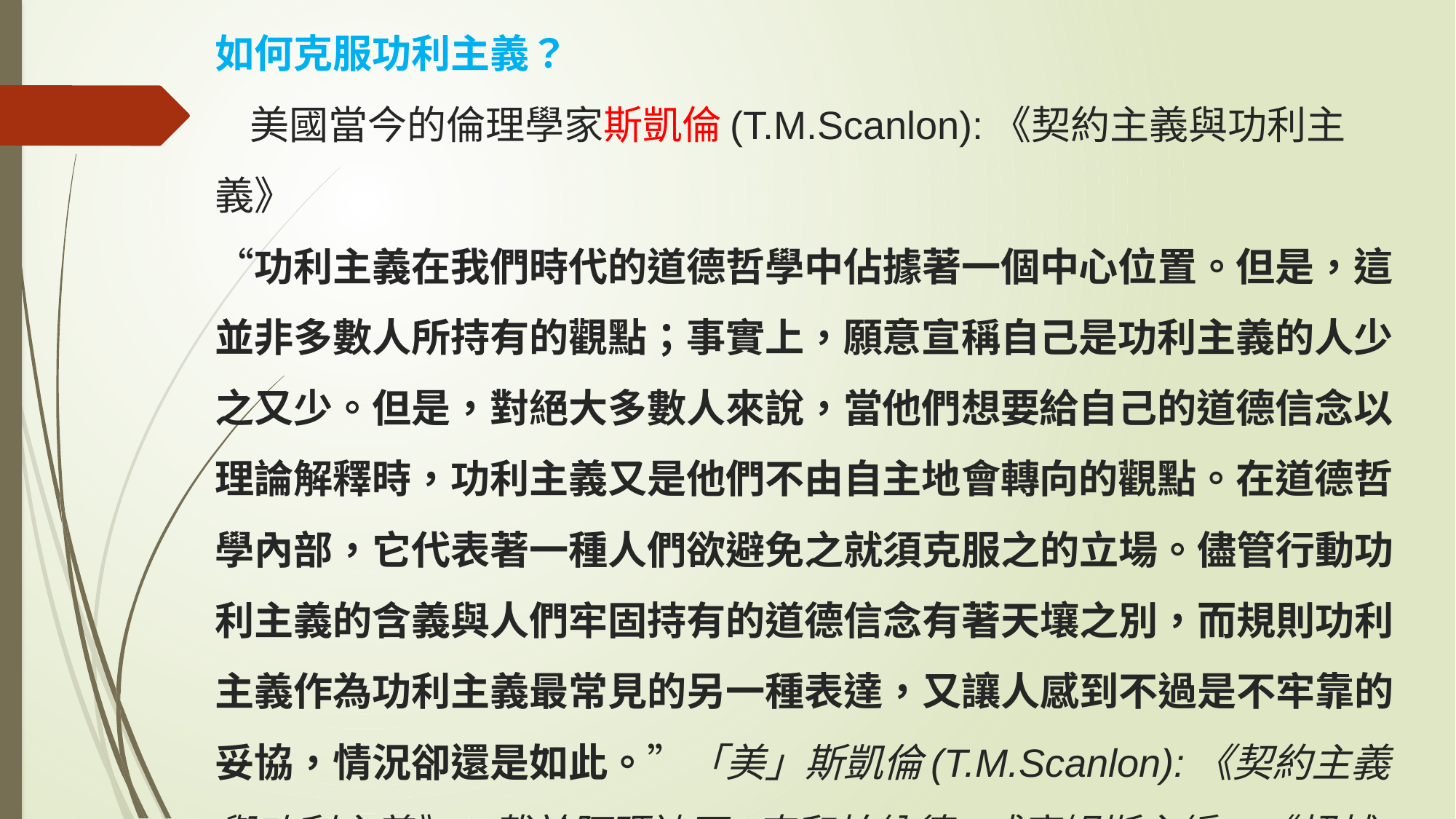

# 如何克服功利主義？ 美國當今的倫理學家斯凱倫(T.M.Scanlon):《契約主義與功利主義》 “功利主義在我們時代的道德哲學中佔據著一個中心位置。但是，這並非多數人所持有的觀點；事實上，願意宣稱自己是功利主義的人少之又少。但是，對絕大多數人來說，當他們想要給自己的道德信念以理論解釋時，功利主義又是他們不由自主地會轉向的觀點。在道德哲學內部，它代表著一種人們欲避免之就須克服之的立場。儘管行動功利主義的含義與人們牢固持有的道德信念有著天壤之別，而規則功利主義作為功利主義最常見的另一種表達，又讓人感到不過是不牢靠的妥協，情況卻還是如此。”「美」斯凱倫(T.M.Scanlon):《契約主義與功利主義》，載於阿瑪迪亞.森和柏納德.威廉姆斯主編：《超越功利主義》，梁捷等譯，復旦大學出版社2011年版，第105頁。